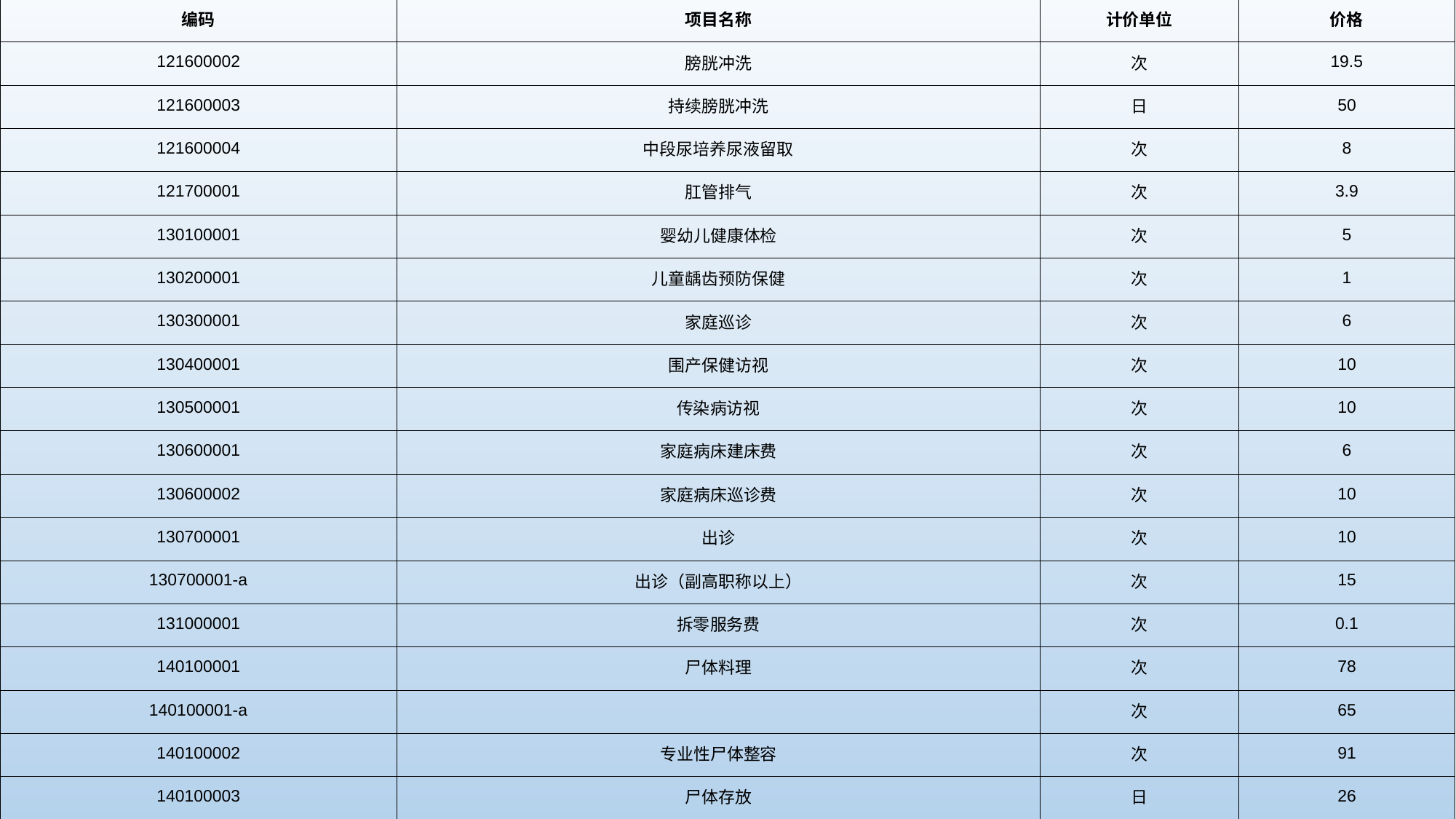

| 编码 | 项目名称 | 计价单位 | 价格 |
| --- | --- | --- | --- |
| 121600002 | 膀胱冲洗 | 次 | 19.5 |
| 121600003 | 持续膀胱冲洗 | 日 | 50 |
| 121600004 | 中段尿培养尿液留取 | 次 | 8 |
| 121700001 | 肛管排气 | 次 | 3.9 |
| 130100001 | 婴幼儿健康体检 | 次 | 5 |
| 130200001 | 儿童龋齿预防保健 | 次 | 1 |
| 130300001 | 家庭巡诊 | 次 | 6 |
| 130400001 | 围产保健访视 | 次 | 10 |
| 130500001 | 传染病访视 | 次 | 10 |
| 130600001 | 家庭病床建床费 | 次 | 6 |
| 130600002 | 家庭病床巡诊费 | 次 | 10 |
| 130700001 | 出诊 | 次 | 10 |
| 130700001-a | 出诊（副高职称以上） | 次 | 15 |
| 131000001 | 拆零服务费 | 次 | 0.1 |
| 140100001 | 尸体料理 | 次 | 78 |
| 140100001-a |  | 次 | 65 |
| 140100002 | 专业性尸体整容 | 次 | 91 |
| 140100003 | 尸体存放 | 日 | 26 |